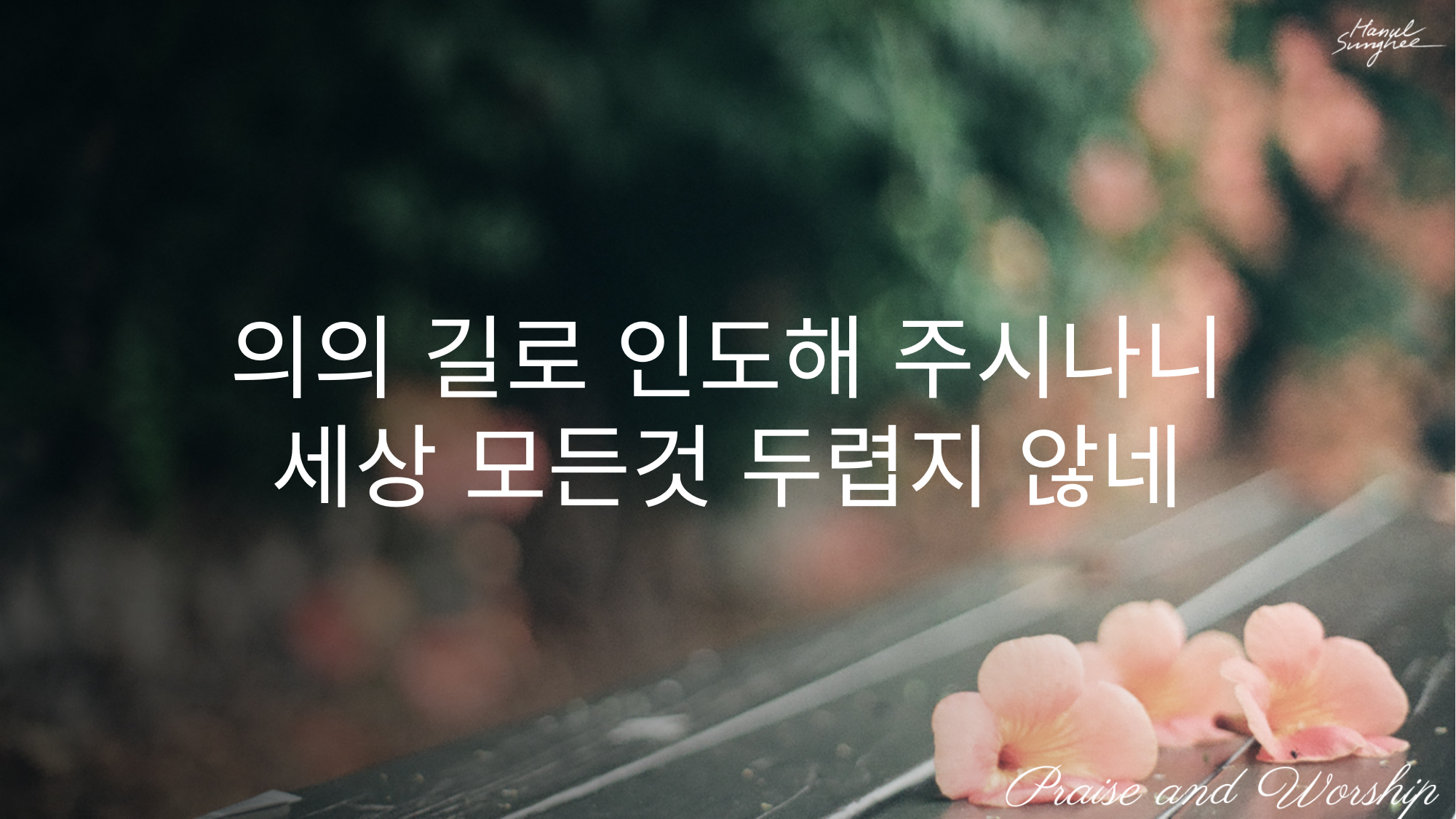

의의 길로 인도해 주시나니
세상 모든것 두렵지 않네